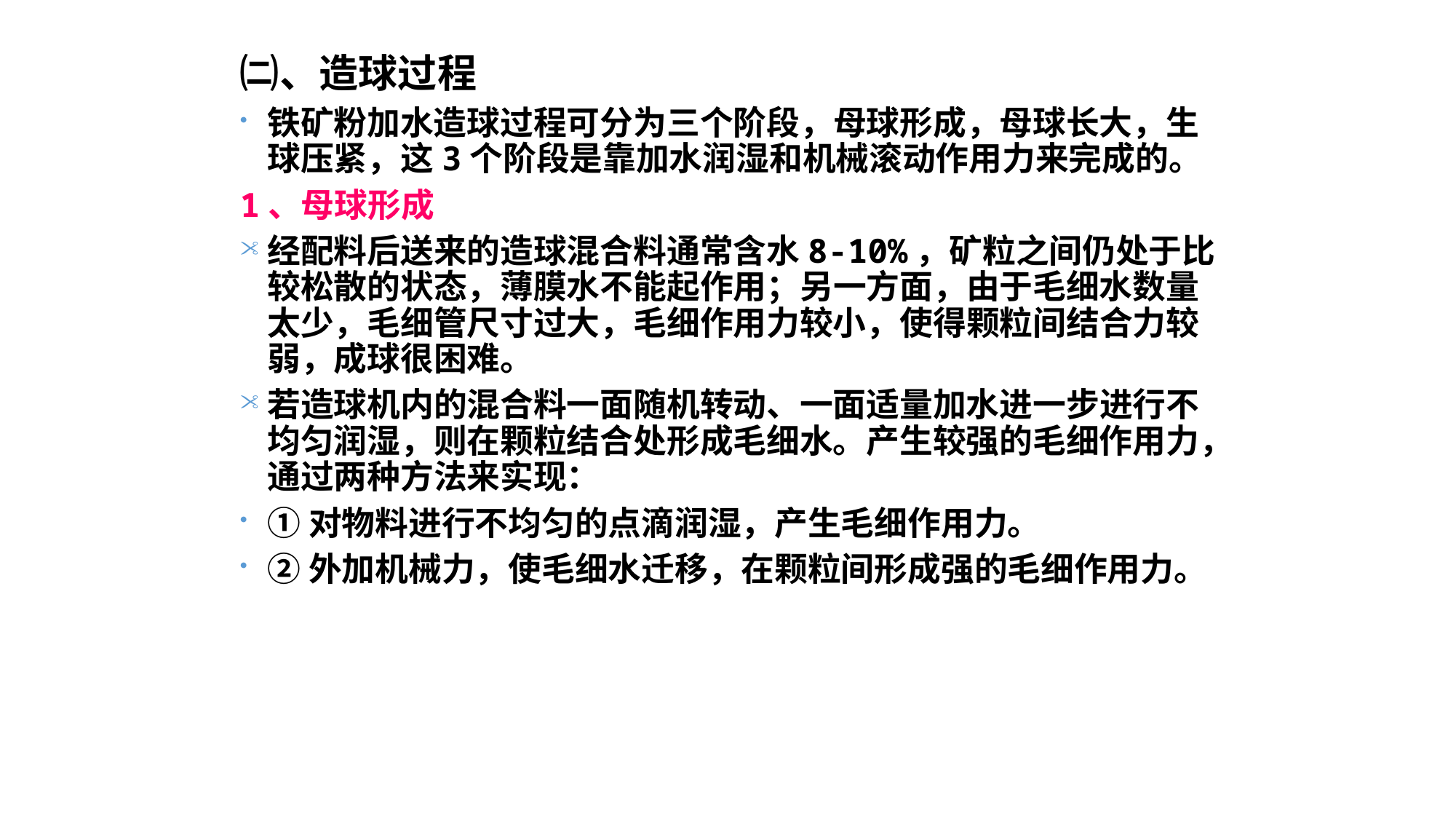

㈡、造球过程
铁矿粉加水造球过程可分为三个阶段，母球形成，母球长大，生球压紧，这3个阶段是靠加水润湿和机械滚动作用力来完成的。
1、母球形成
经配料后送来的造球混合料通常含水8-10%，矿粒之间仍处于比较松散的状态，薄膜水不能起作用；另一方面，由于毛细水数量太少，毛细管尺寸过大，毛细作用力较小，使得颗粒间结合力较弱，成球很困难。
若造球机内的混合料一面随机转动、一面适量加水进一步进行不均匀润湿，则在颗粒结合处形成毛细水。产生较强的毛细作用力，通过两种方法来实现：
①对物料进行不均匀的点滴润湿，产生毛细作用力。
②外加机械力，使毛细水迁移，在颗粒间形成强的毛细作用力。
17